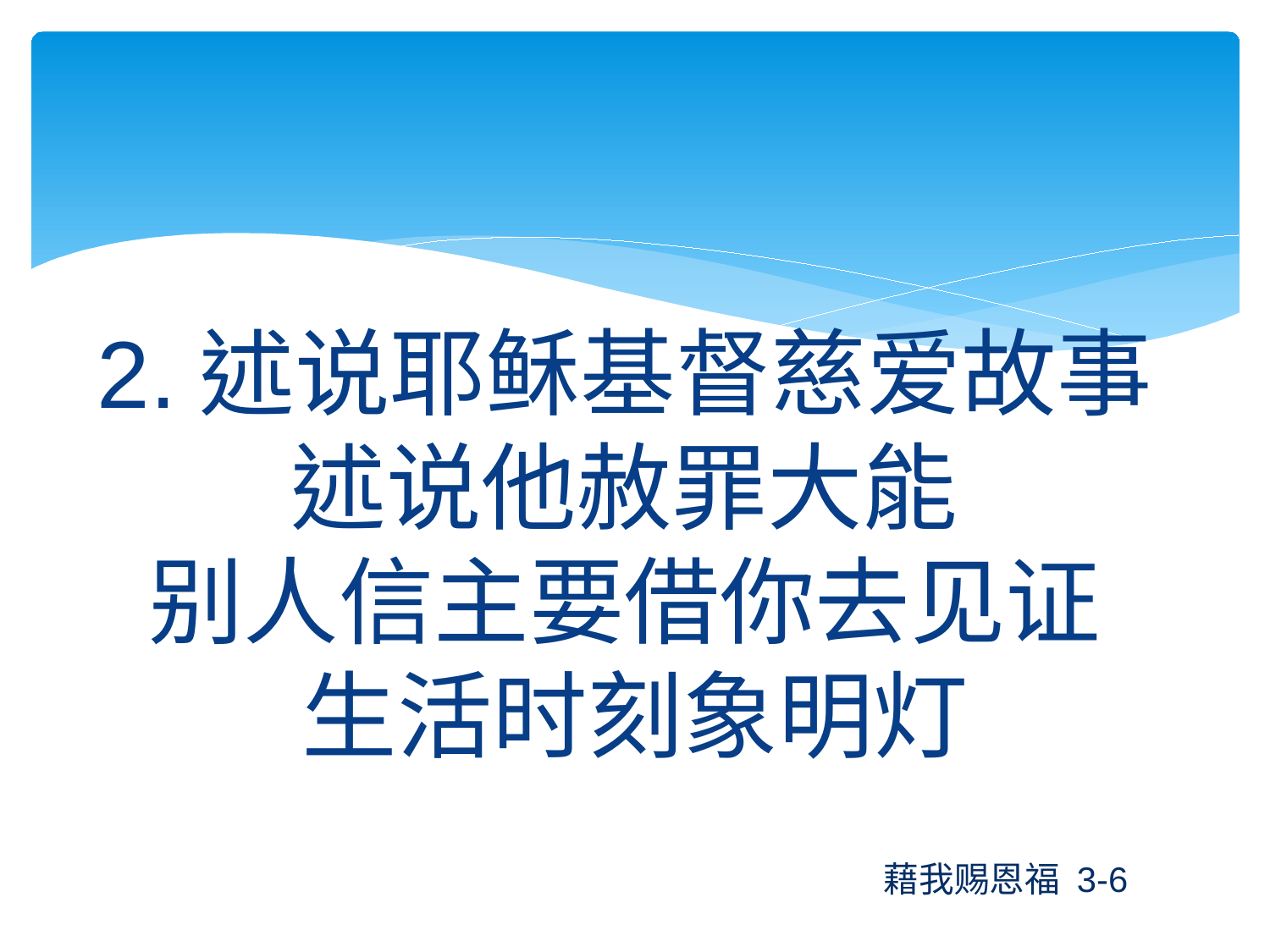

2.述说耶稣基督慈爱故事
述说他赦罪大能
别人信主要借你去见证
生活时刻象明灯
藉我赐恩福 3-6